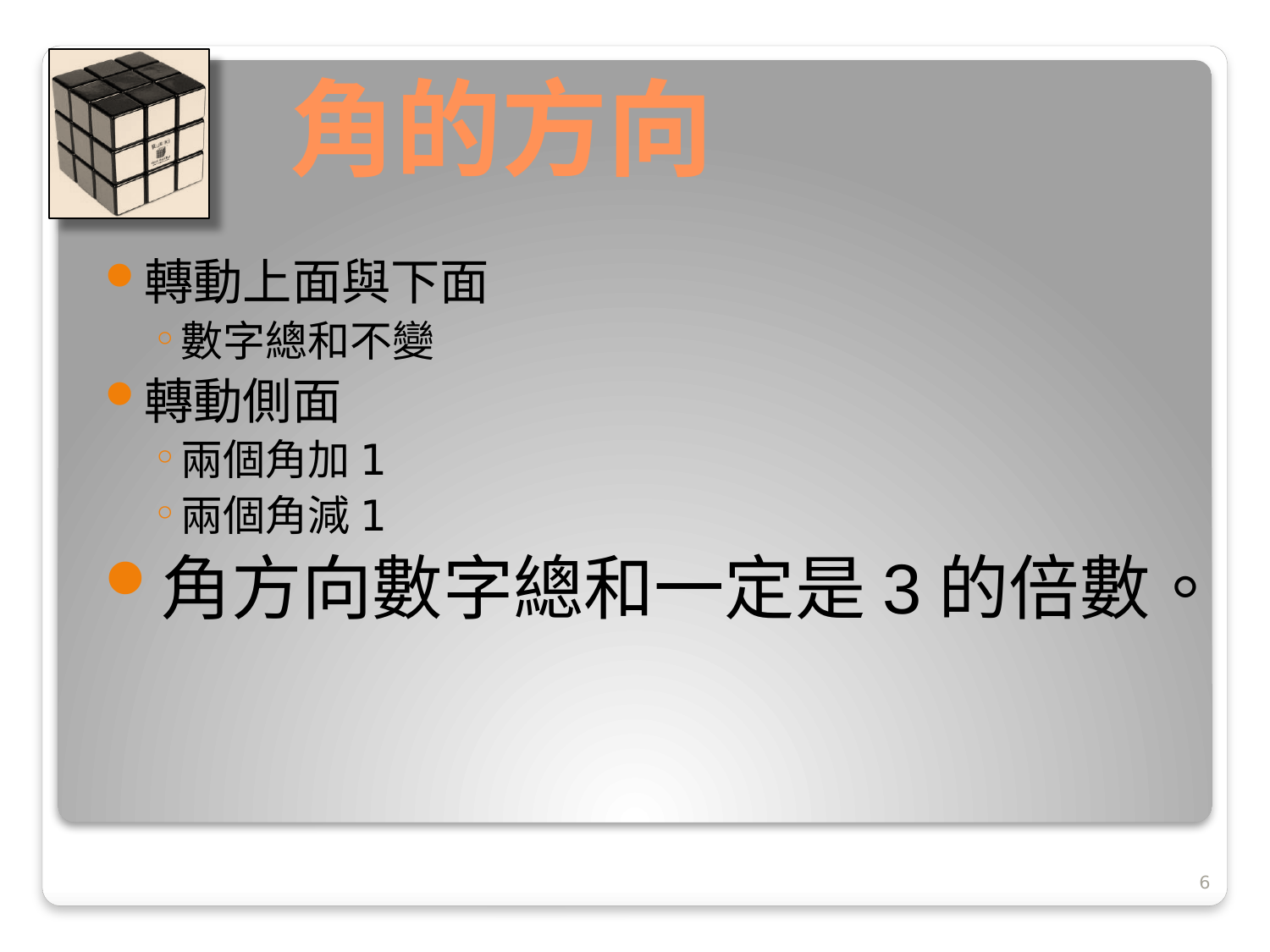

# 角的方向
轉動上面與下面
數字總和不變
轉動側面
兩個角加1
兩個角減1
角方向數字總和一定是3的倍數。
6